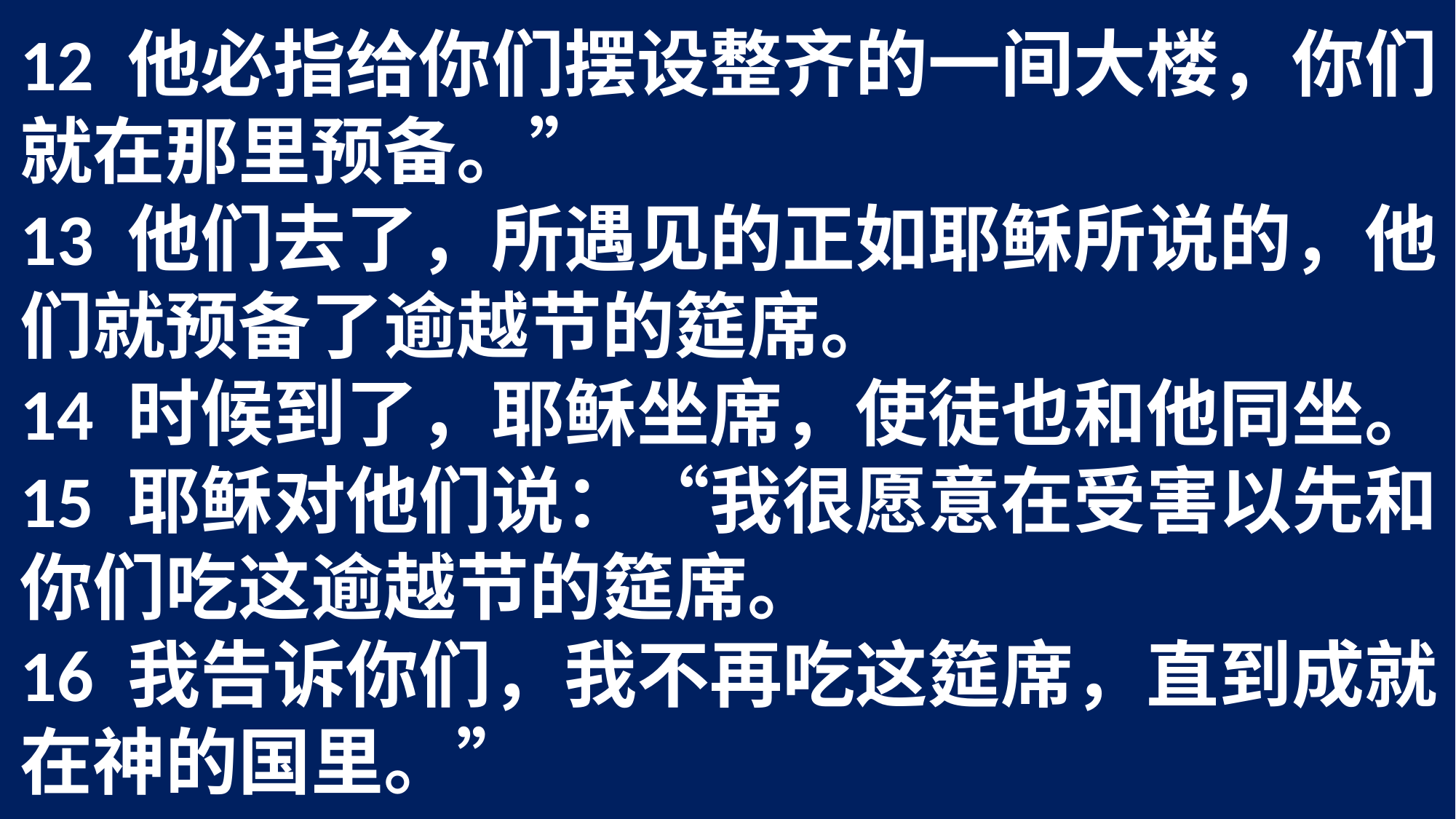

12 他必指给你们摆设整齐的一间大楼，你们	就在那里预备。”
13 他们去了，所遇见的正如耶稣所说的，他	们就预备了逾越节的筵席。
14 时候到了，耶稣坐席，使徒也和他同坐。 15 耶稣对他们说：“我很愿意在受害以先和	你们吃这逾越节的筵席。
16 我告诉你们，我不再吃这筵席，直到成就	在神的国里。”